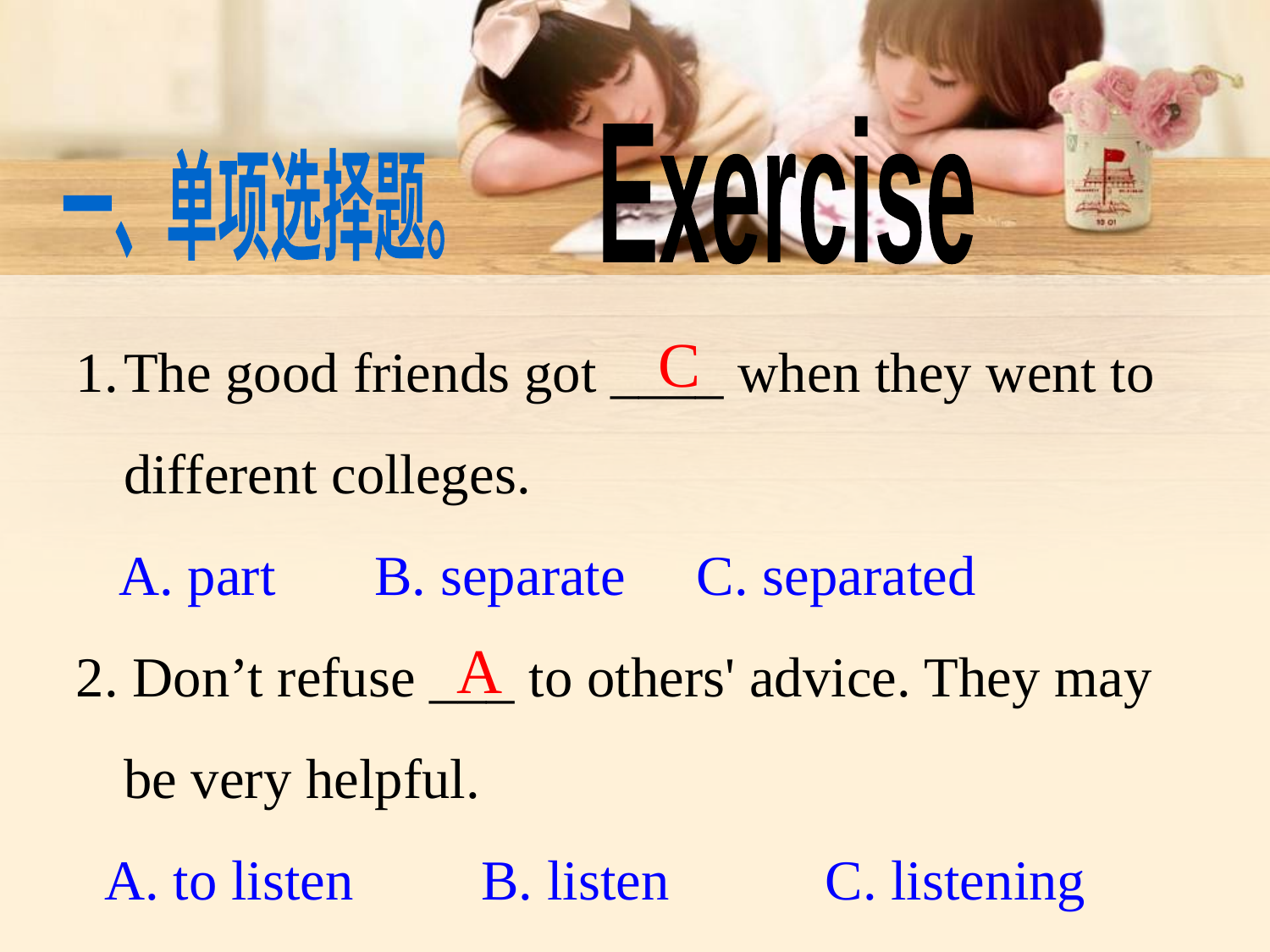

Exercise
一、单项选择题。
The good friends got ____ when they went to different colleges.
   A. part       B. separate     C. separated
2. Don’t refuse ___ to others' advice. They may be very helpful.
  A. to listen         B. listen           C. listening
C
A